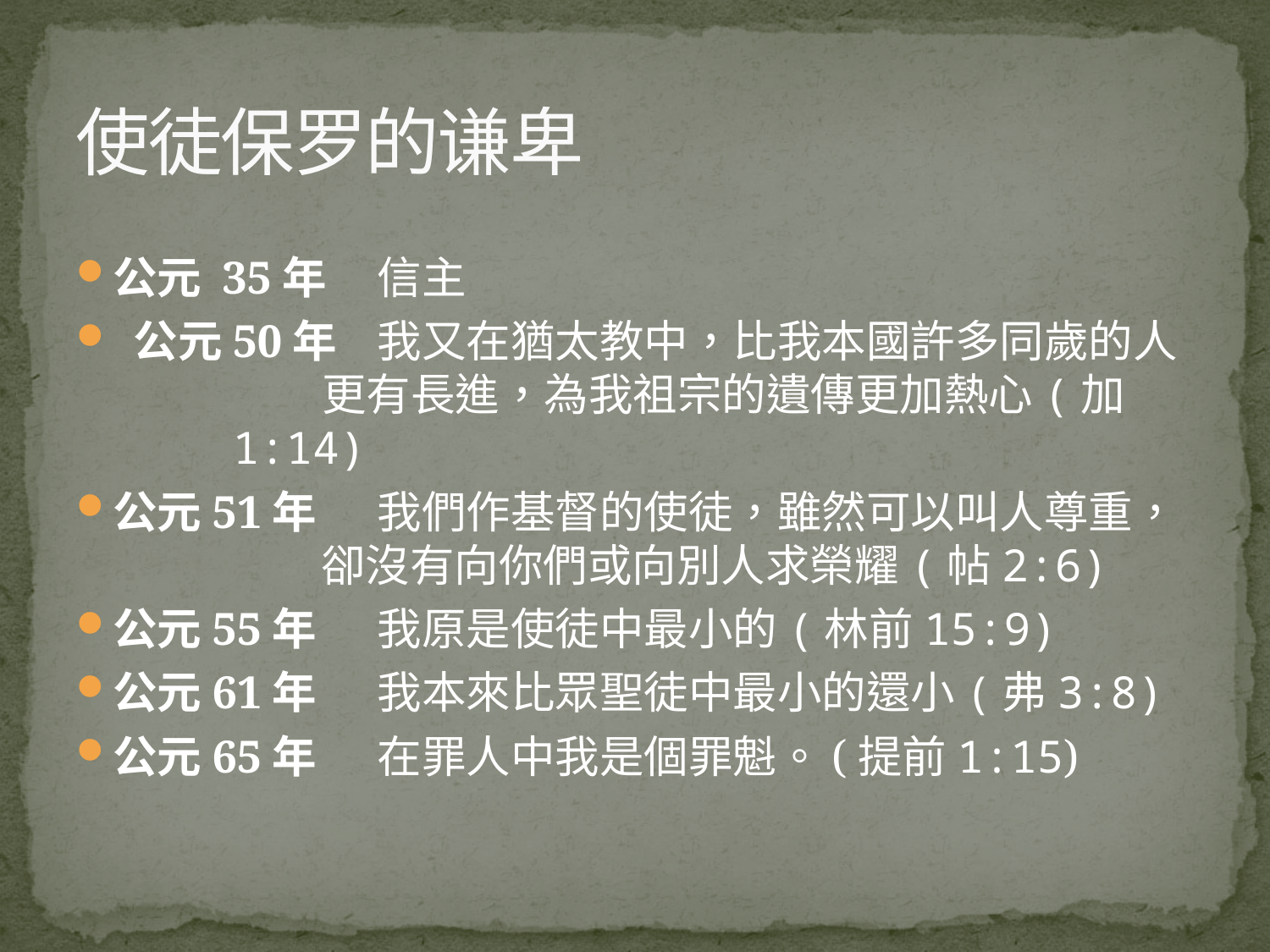

# 使徒保罗的谦卑
公元 35年     信主
 公元50年    我又在猶太教中，比我本國許多同歲的人
                     更有長進，為我祖宗的遺傳更加熱心(加
           1:14)
公元51年      我們作基督的使徒，雖然可以叫人尊重，
                     卻沒有向你們或向別人求榮耀(帖2:6)
公元55年      我原是使徒中最小的(林前15:9)
公元61年      我本來比眾聖徒中最小的還小(弗3:8)
公元65年      在罪人中我是個罪魁。(提前1:15)